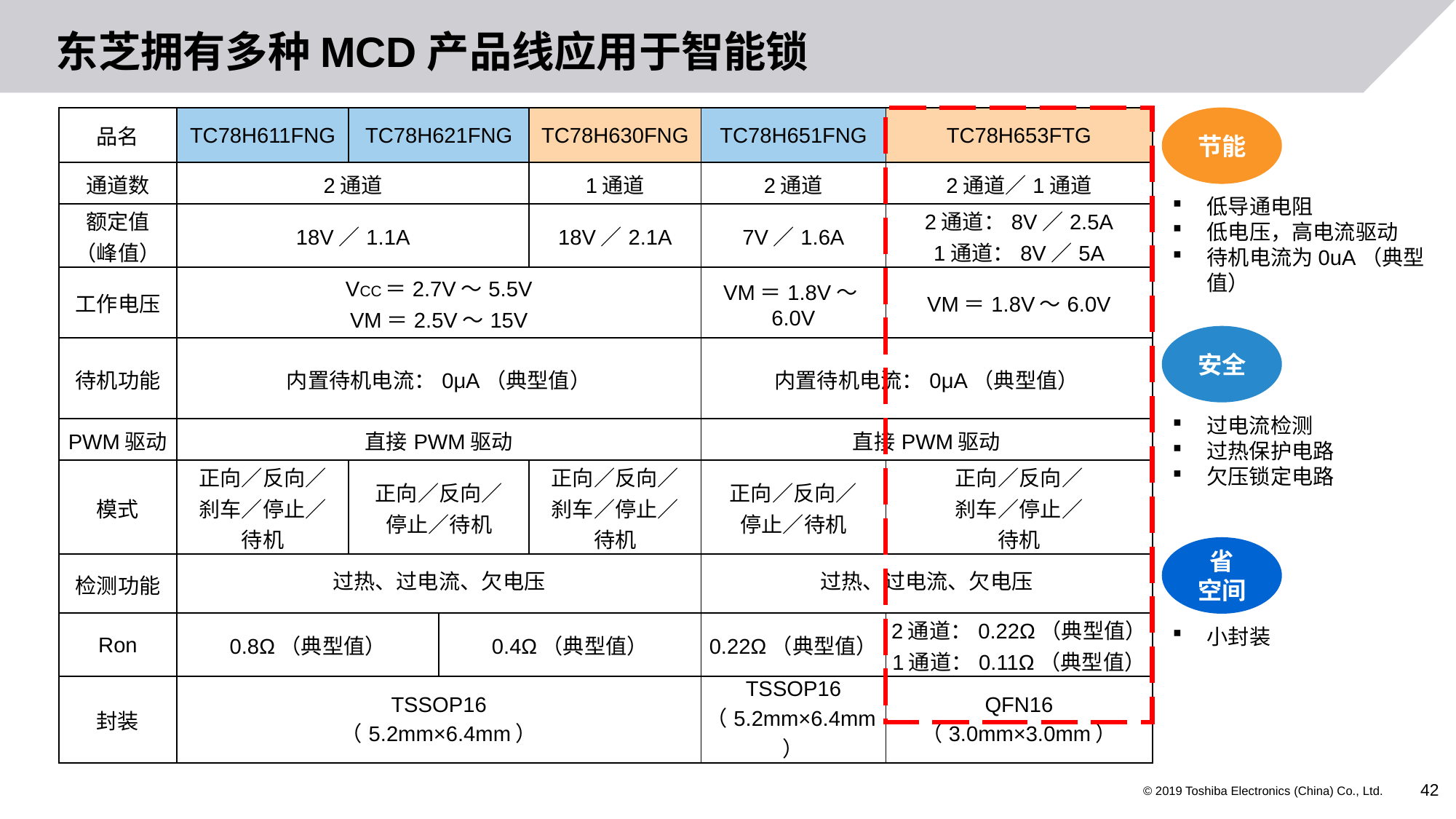

# 东芝拥有多种MCD产品线应用于智能锁
| 品名 | TC78H611FNG | TC78H621FNG |  | TC78H630FNG | TC78H651FNG | TC78H653FTG |
| --- | --- | --- | --- | --- | --- | --- |
| 通道数 | 2通道 |  |  | 1通道 | 2通道 | 2通道／1通道 |
| 额定值 （峰值） | 18V／1.1A |  |  | 18V／2.1A | 7V／1.6A | 2通道：8V／2.5A 1通道：8V／5A |
| 工作电压 | VCC＝2.7V～5.5V VM＝2.5V～15V |  |  |  | VM＝1.8V～6.0V | VM＝1.8V～6.0V |
| 待机功能 | 内置待机电流：0μA（典型值） |  |  |  | 内置待机电流：0μA（典型值） |  |
| PWM驱动 | 直接PWM驱动 |  |  |  | 直接PWM驱动 |  |
| 模式 | 正向／反向／ 刹车／停止／ 待机 | 正向／反向／ 停止／待机 |  | 正向／反向／ 刹车／停止／ 待机 | 正向／反向／ 停止／待机 | 正向／反向／ 刹车／停止／ 待机 |
| 检测功能 | 过热、过电流、欠电压 |  |  |  | 过热、过电流、欠电压 |  |
| Ron | 0.8Ω（典型值） |  | 0.4Ω（典型值） |  | 0.22Ω（典型值） | 2通道：0.22Ω（典型值） 1通道：0.11Ω（典型值） |
| 封装 | TSSOP16 （5.2mm×6.4mm） |  |  |  | TSSOP16 （5.2mm×6.4mm） | QFN16 （3.0mm×3.0mm） |

节能
低导通电阻
低电压，高电流驱动
待机电流为0uA（典型值）
安全
过电流检测
过热保护电路
欠压锁定电路
省
空间
小封装